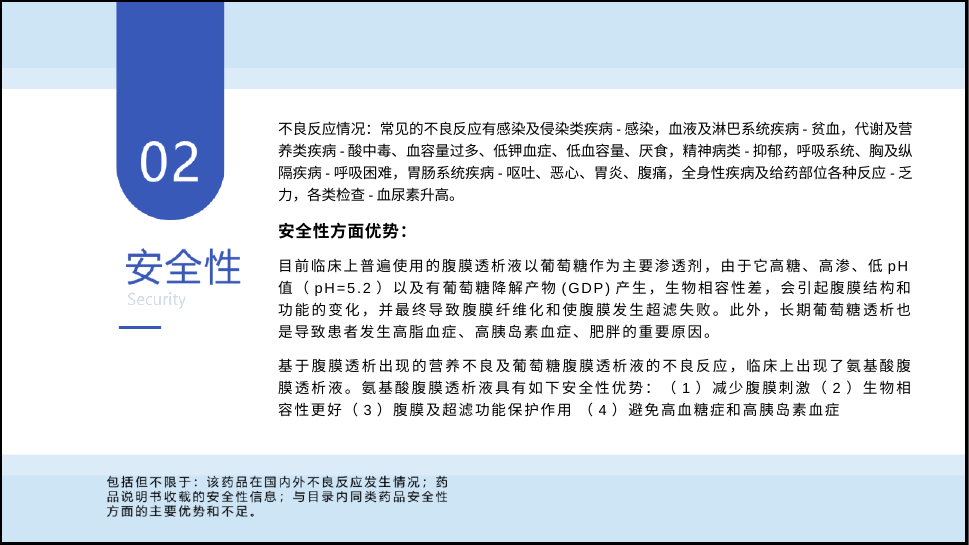

不良反应情况：常见的不良反应有感染及侵染类疾病-感染，血液及淋巴系统疾病-贫血，代谢及营养类疾病-酸中毒、血容量过多、低钾血症、低血容量、厌食，精神病类-抑郁，呼吸系统、胸及纵隔疾病-呼吸困难，胃肠系统疾病-呕吐、恶心、胃炎、腹痛，全身性疾病及给药部位各种反应-乏力，各类检查-血尿素升高。
安全性方面优势：
目前临床上普遍使用的腹膜透析液以葡萄糖作为主要渗透剂，由于它高糖、高渗、低pH值（pH=5.2）以及有葡萄糖降解产物(GDP)产生，生物相容性差，会引起腹膜结构和功能的变化，并最终导致腹膜纤维化和使腹膜发生超滤失败。此外，长期葡萄糖透析也是导致患者发生高脂血症、高胰岛素血症、肥胖的重要原因。
基于腹膜透析出现的营养不良及葡萄糖腹膜透析液的不良反应，临床上出现了氨基酸腹膜透析液。氨基酸腹膜透析液具有如下安全性优势：（1）减少腹膜刺激（2）生物相容性更好（3）腹膜及超滤功能保护作用 （4）避免高血糖症和高胰岛素血症